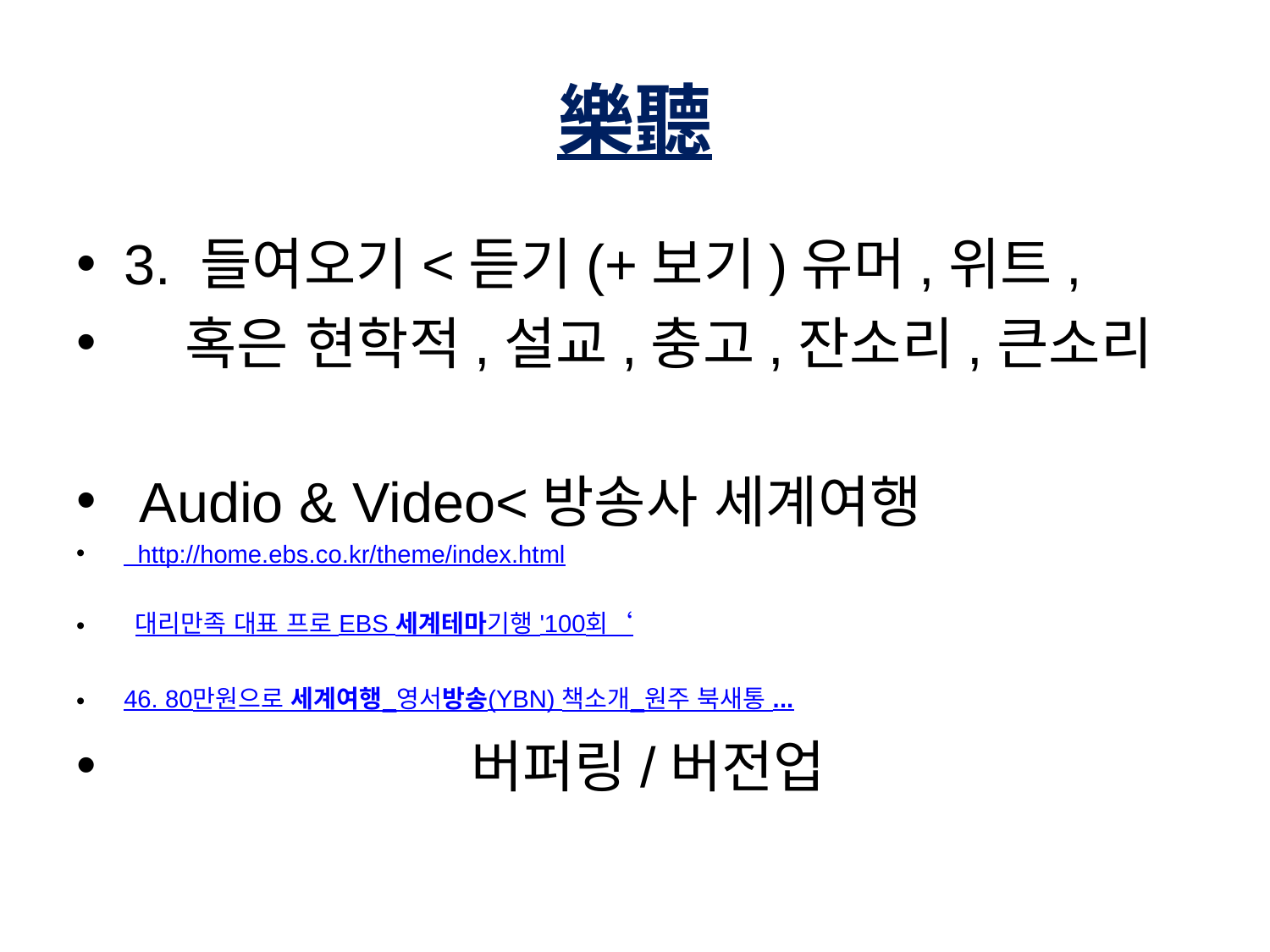

# 樂聽
3. 들여오기<듣기(+보기)유머,위트,
   혹은 현학적,설교,충고,잔소리,큰소리

 Audio & Video<방송사 세계여행
  http://home.ebs.co.kr/theme/index.html

 대리만족 대표 프로 EBS 세계테마기행 '100회‘

46. 80만원으로 세계여행_영서방송(YBN) 책소개_원주 북새통 ...
                     버퍼링/버전업